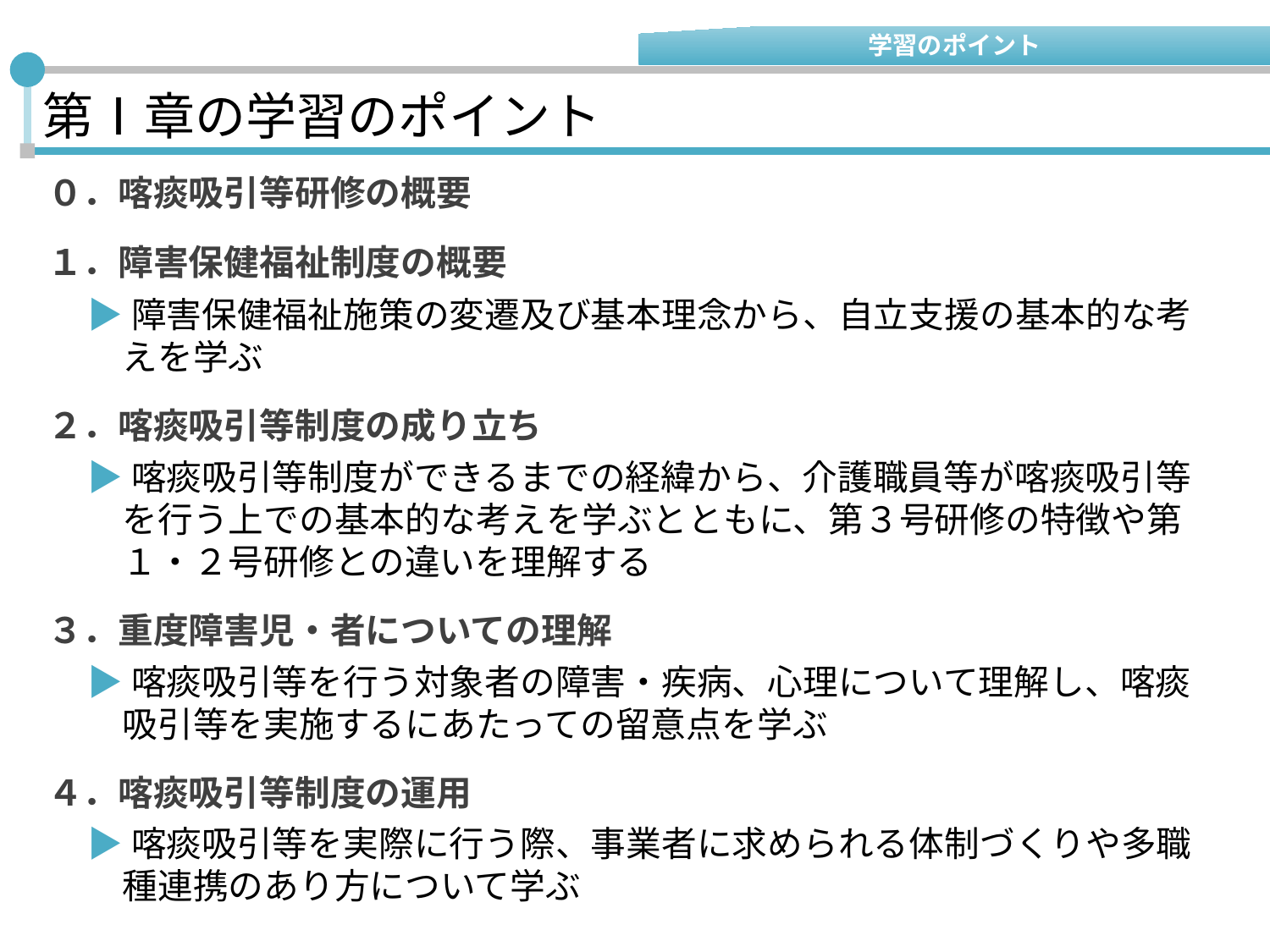

学習のポイント
# 第Ⅰ章の学習のポイント
０．喀痰吸引等研修の概要
１．障害保健福祉制度の概要
▶障害保健福祉施策の変遷及び基本理念から、自立支援の基本的な考えを学ぶ
２．喀痰吸引等制度の成り立ち
▶喀痰吸引等制度ができるまでの経緯から、介護職員等が喀痰吸引等を行う上での基本的な考えを学ぶとともに、第３号研修の特徴や第１・２号研修との違いを理解する
３．重度障害児・者についての理解
▶喀痰吸引等を行う対象者の障害・疾病、心理について理解し、喀痰吸引等を実施するにあたっての留意点を学ぶ
４．喀痰吸引等制度の運用
▶喀痰吸引等を実際に行う際、事業者に求められる体制づくりや多職種連携のあり方について学ぶ